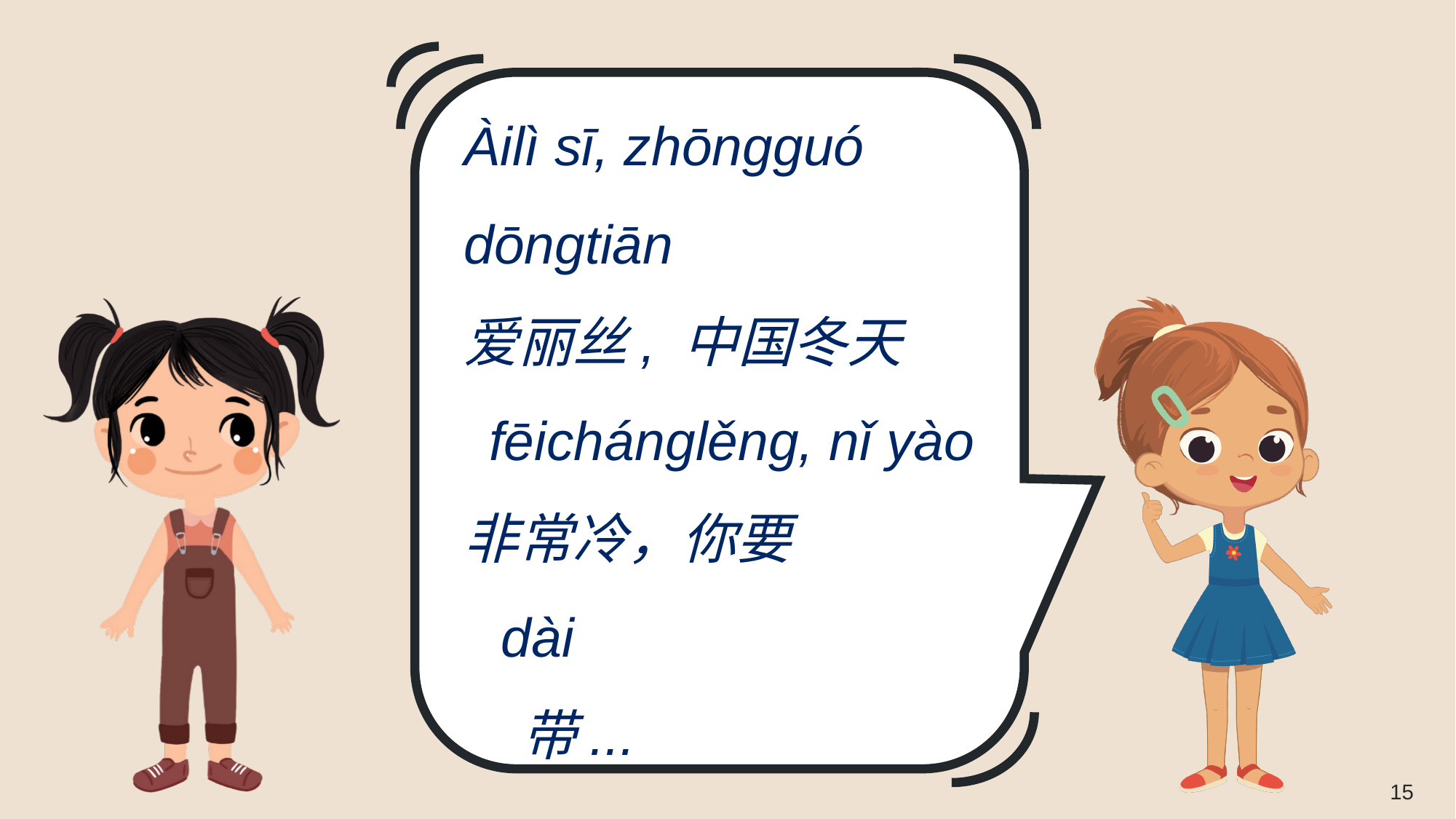

# Àilì sī, zhōngguó dōngtiān 爱丽丝, 中国冬天 fēichánglěng, nǐ yào 非常冷，你要 dài 带...

15